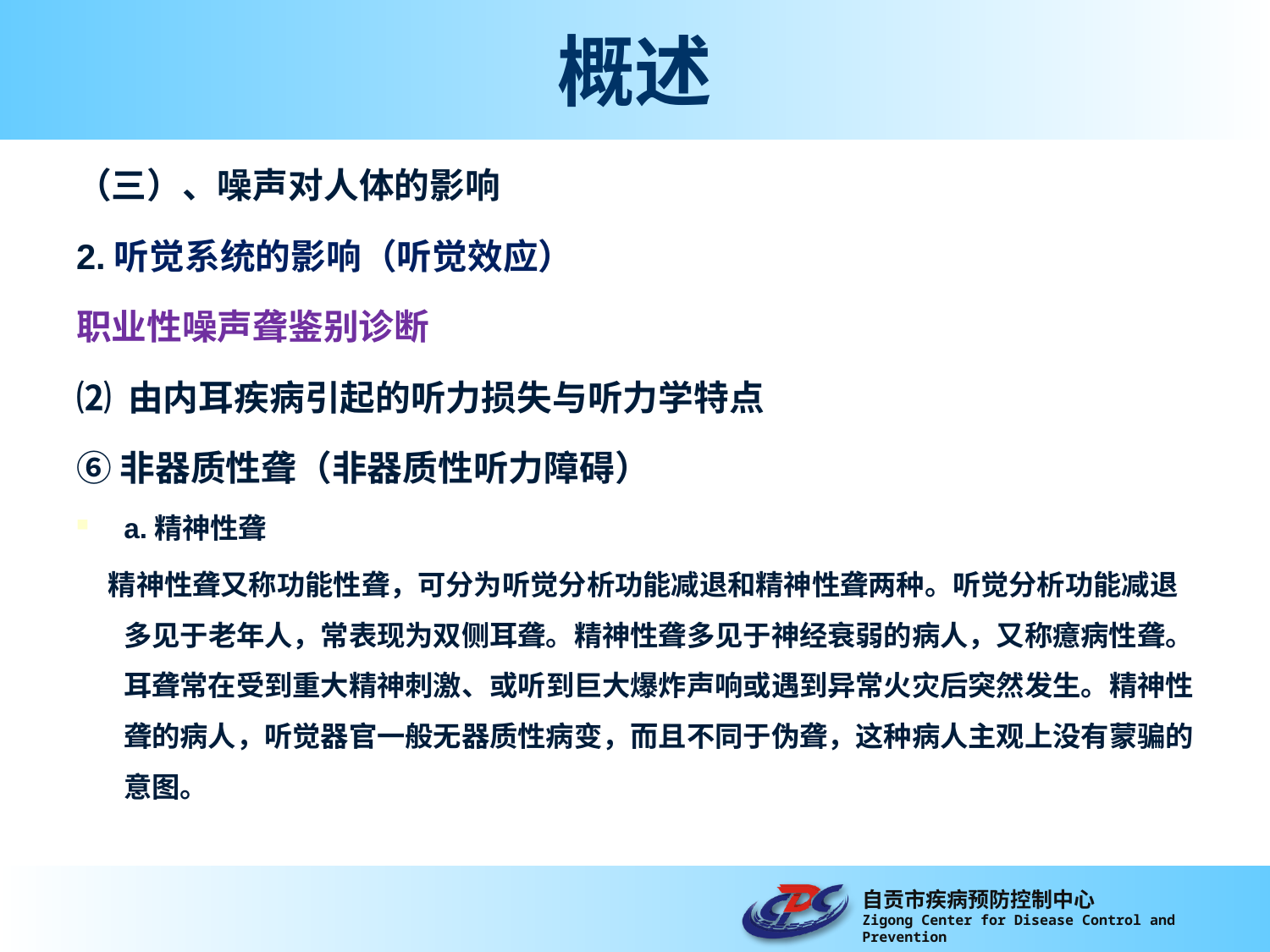

# 概述
（三）、噪声对人体的影响
2.听觉系统的影响（听觉效应）
职业性噪声聋鉴别诊断
⑵ 由内耳疾病引起的听力损失与听力学特点
⑥非器质性聋（非器质性听力障碍）
a.精神性聋
    精神性聋又称功能性聋，可分为听觉分析功能减退和精神性聋两种。听觉分析功能减退多见于老年人，常表现为双侧耳聋。精神性聋多见于神经衰弱的病人，又称癔病性聋。耳聋常在受到重大精神刺激、或听到巨大爆炸声响或遇到异常火灾后突然发生。精神性聋的病人，听觉器官一般无器质性病变，而且不同于伪聋，这种病人主观上没有蒙骗的意图。

61